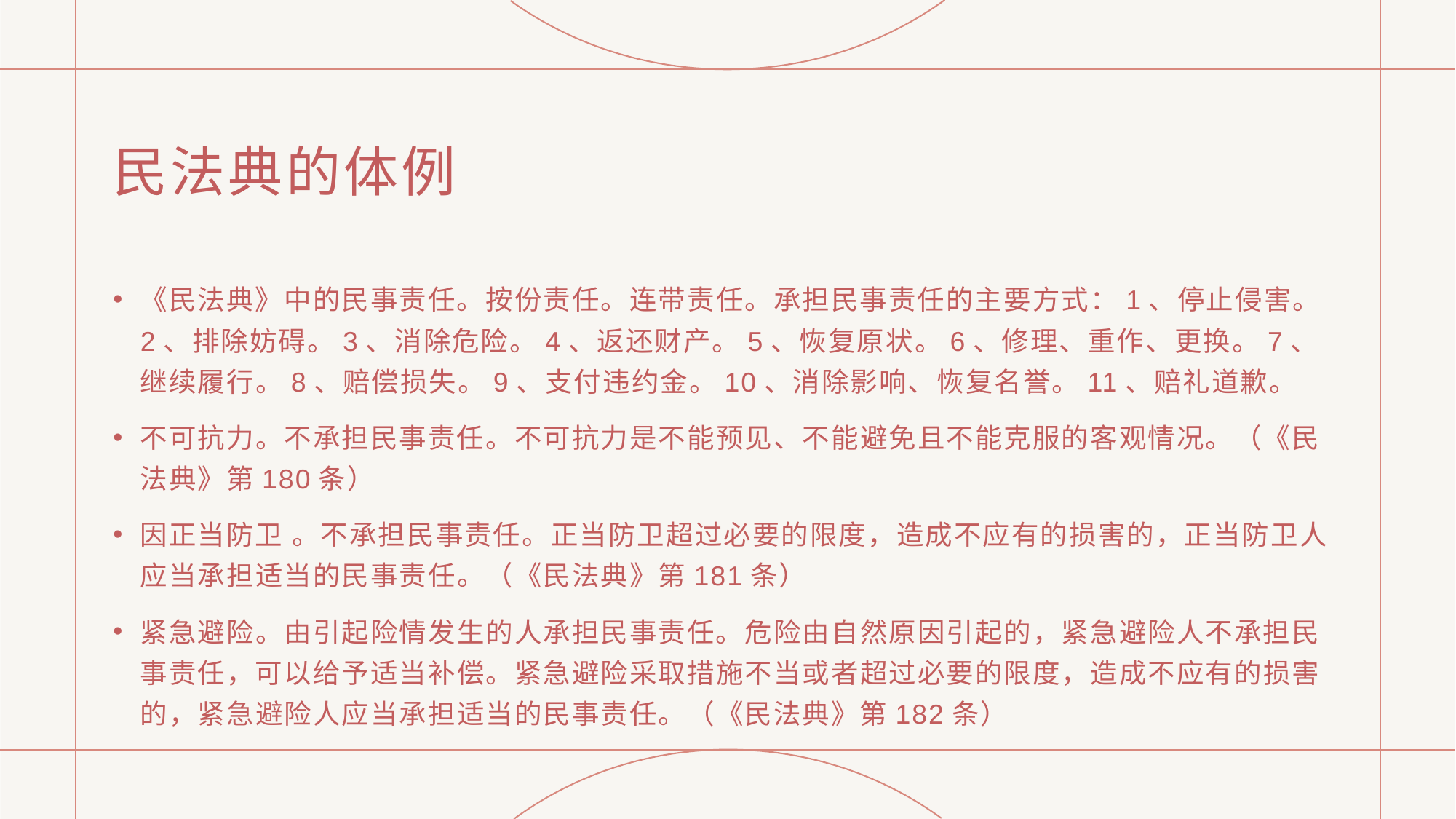

# 民法典的体例
《民法典》中的民事责任。按份责任。连带责任。承担民事责任的主要方式：1、停止侵害。2、排除妨碍。3、消除危险。4、返还财产。5、恢复原状。6、修理、重作、更换。7、继续履行。8、赔偿损失。9、支付违约金。10、消除影响、恢复名誉。11、赔礼道歉。
不可抗力。不承担民事责任。不可抗力是不能预见、不能避免且不能克服的客观情况。（《民法典》第180条）
因正当防卫 。不承担民事责任。正当防卫超过必要的限度，造成不应有的损害的，正当防卫人应当承担适当的民事责任。（《民法典》第181条）
紧急避险。由引起险情发生的人承担民事责任。危险由自然原因引起的，紧急避险人不承担民事责任，可以给予适当补偿。紧急避险采取措施不当或者超过必要的限度，造成不应有的损害的，紧急避险人应当承担适当的民事责任。（《民法典》第182条）